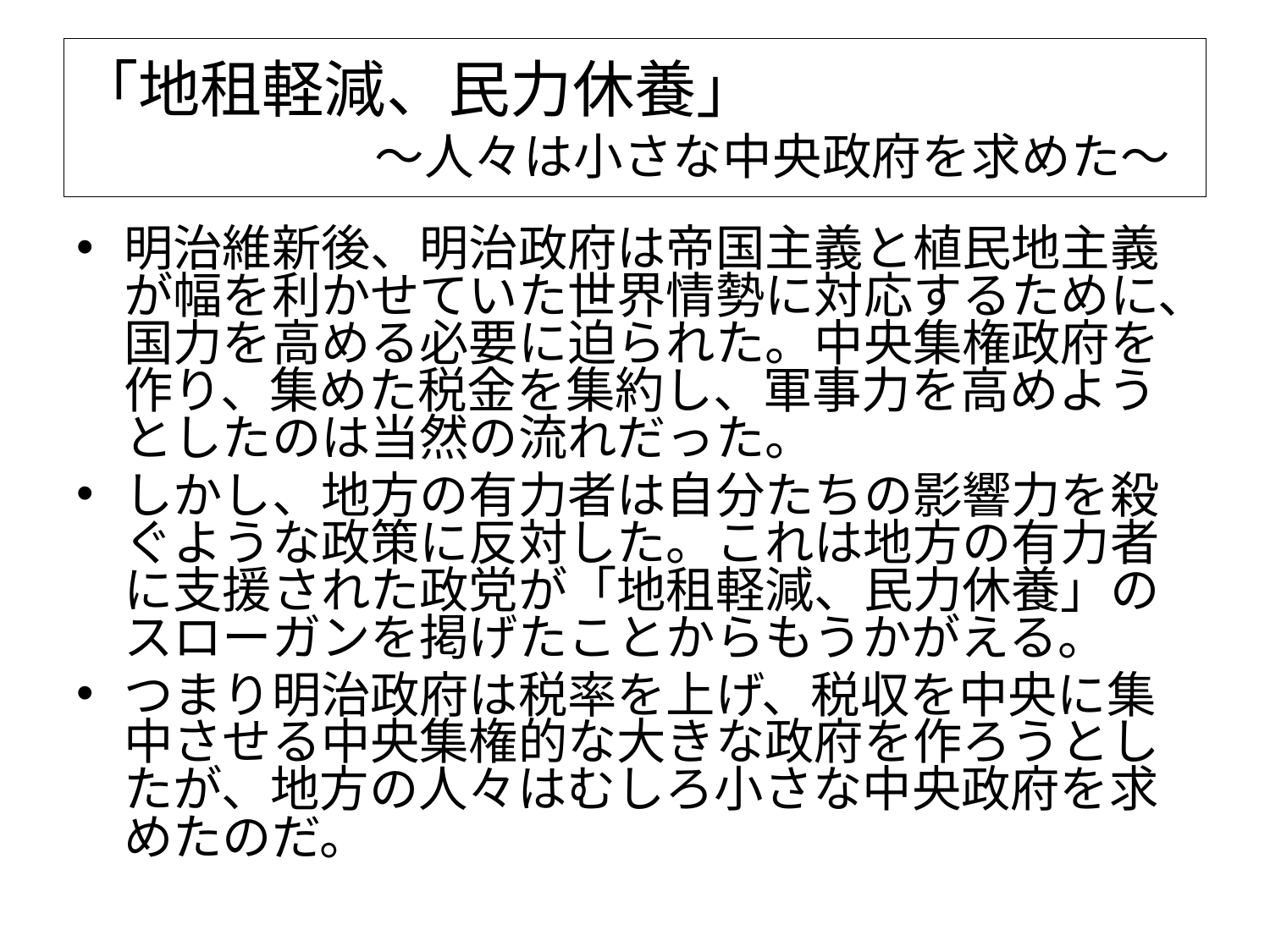

# 「地租軽減、民力休養」 　　　　　　～人々は小さな中央政府を求めた～
明治維新後、明治政府は帝国主義と植民地主義が幅を利かせていた世界情勢に対応するために、国力を高める必要に迫られた。中央集権政府を作り、集めた税金を集約し、軍事力を高めようとしたのは当然の流れだった。
しかし、地方の有力者は自分たちの影響力を殺ぐような政策に反対した。これは地方の有力者に支援された政党が「地租軽減、民力休養」のスローガンを掲げたことからもうかがえる。
つまり明治政府は税率を上げ、税収を中央に集中させる中央集権的な大きな政府を作ろうとしたが、地方の人々はむしろ小さな中央政府を求めたのだ。